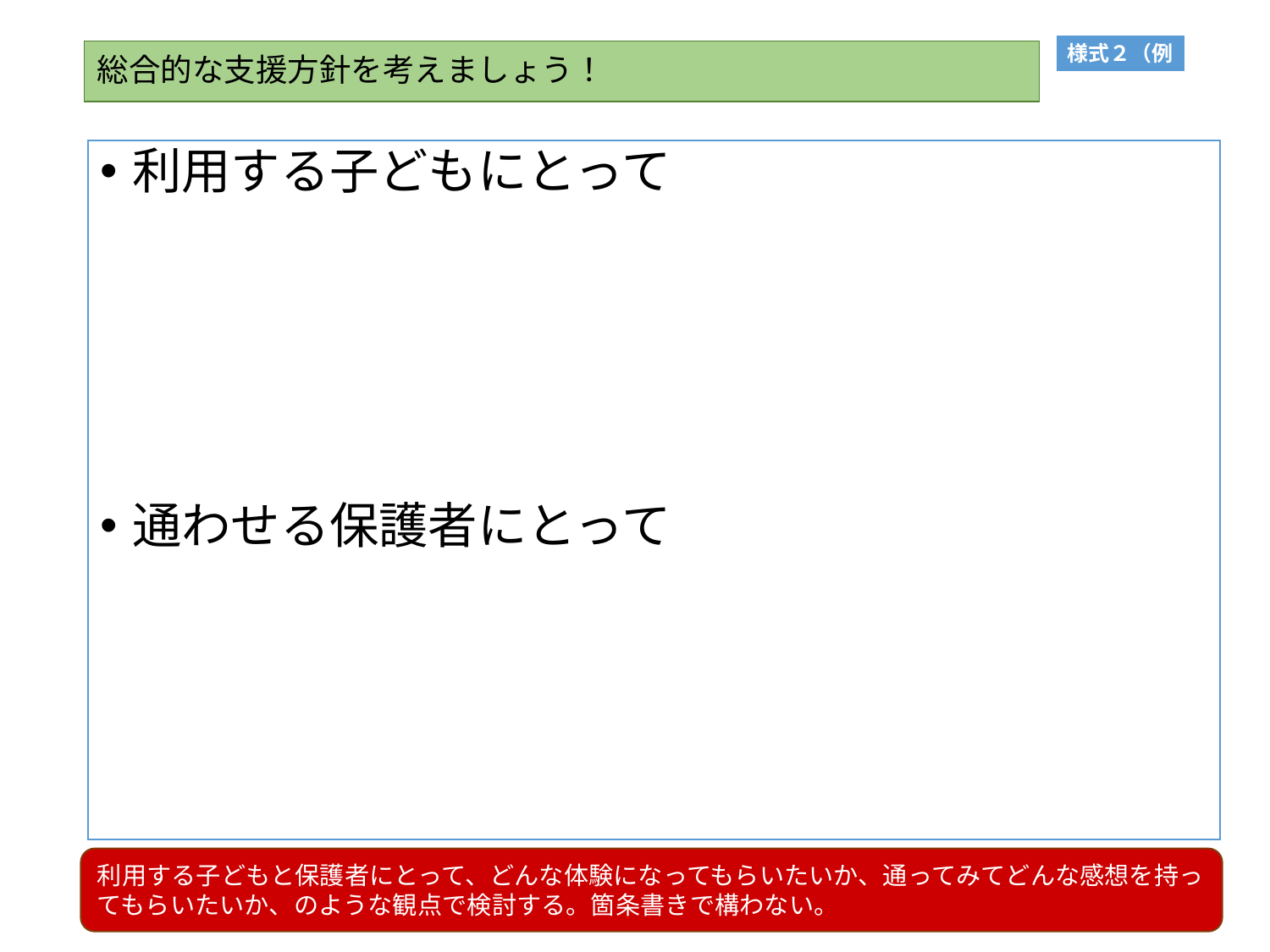

様式２（例
# 総合的な支援方針を考えましょう！
利用する子どもにとって

通わせる保護者にとって
利用する子どもと保護者にとって、どんな体験になってもらいたいか、通ってみてどんな感想を持ってもらいたいか、のような観点で検討する。箇条書きで構わない。